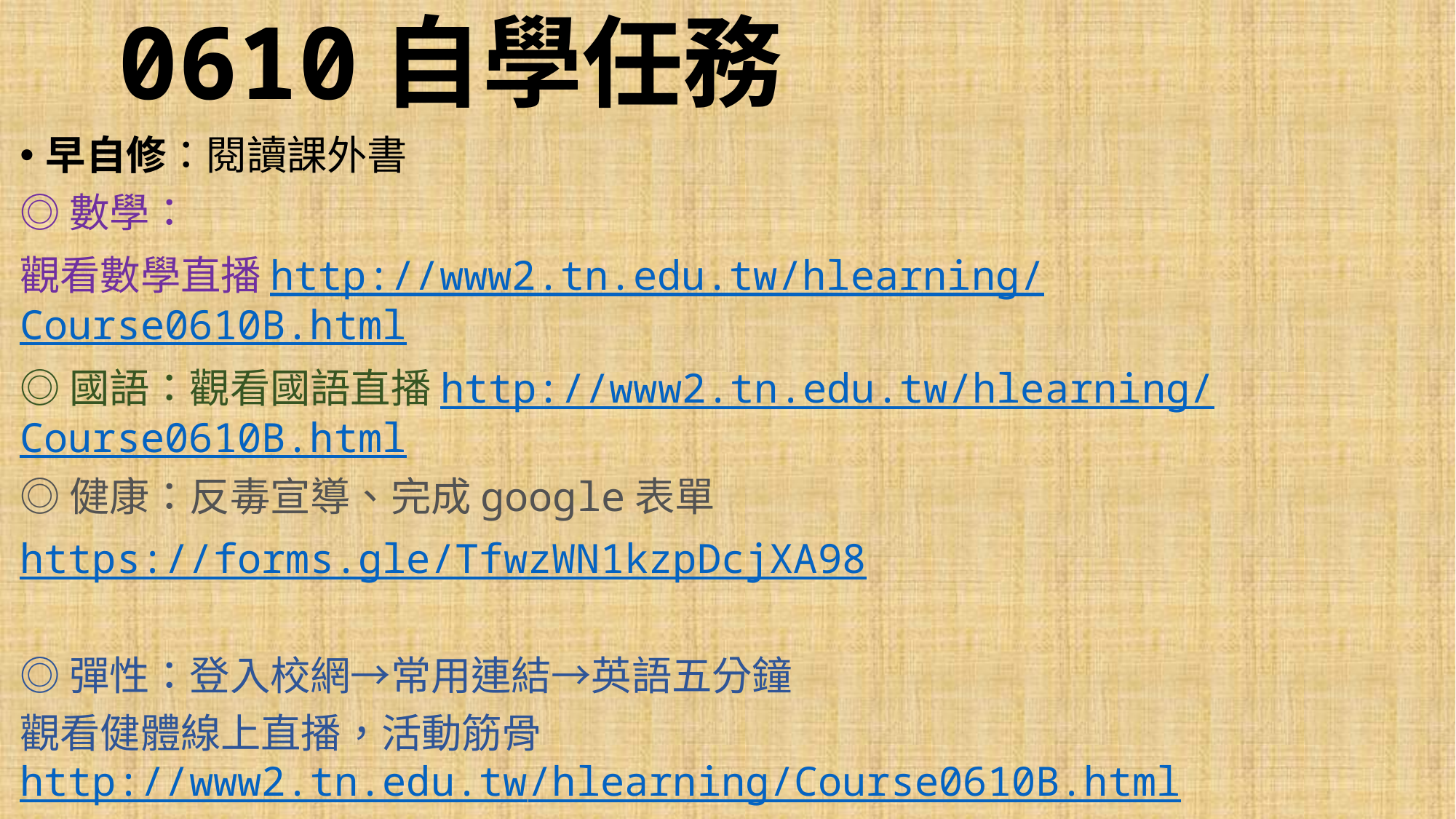

# 0610自學任務
早自修：閱讀課外書
◎數學：
觀看數學直播http://www2.tn.edu.tw/hlearning/Course0610B.html
◎國語：觀看國語直播http://www2.tn.edu.tw/hlearning/Course0610B.html
◎健康：反毒宣導、完成google表單
https://forms.gle/TfwzWN1kzpDcjXA98

◎彈性：登入校網→常用連結→英語五分鐘
觀看健體線上直播，活動筋骨
http://www2.tn.edu.tw/hlearning/Course0610B.html